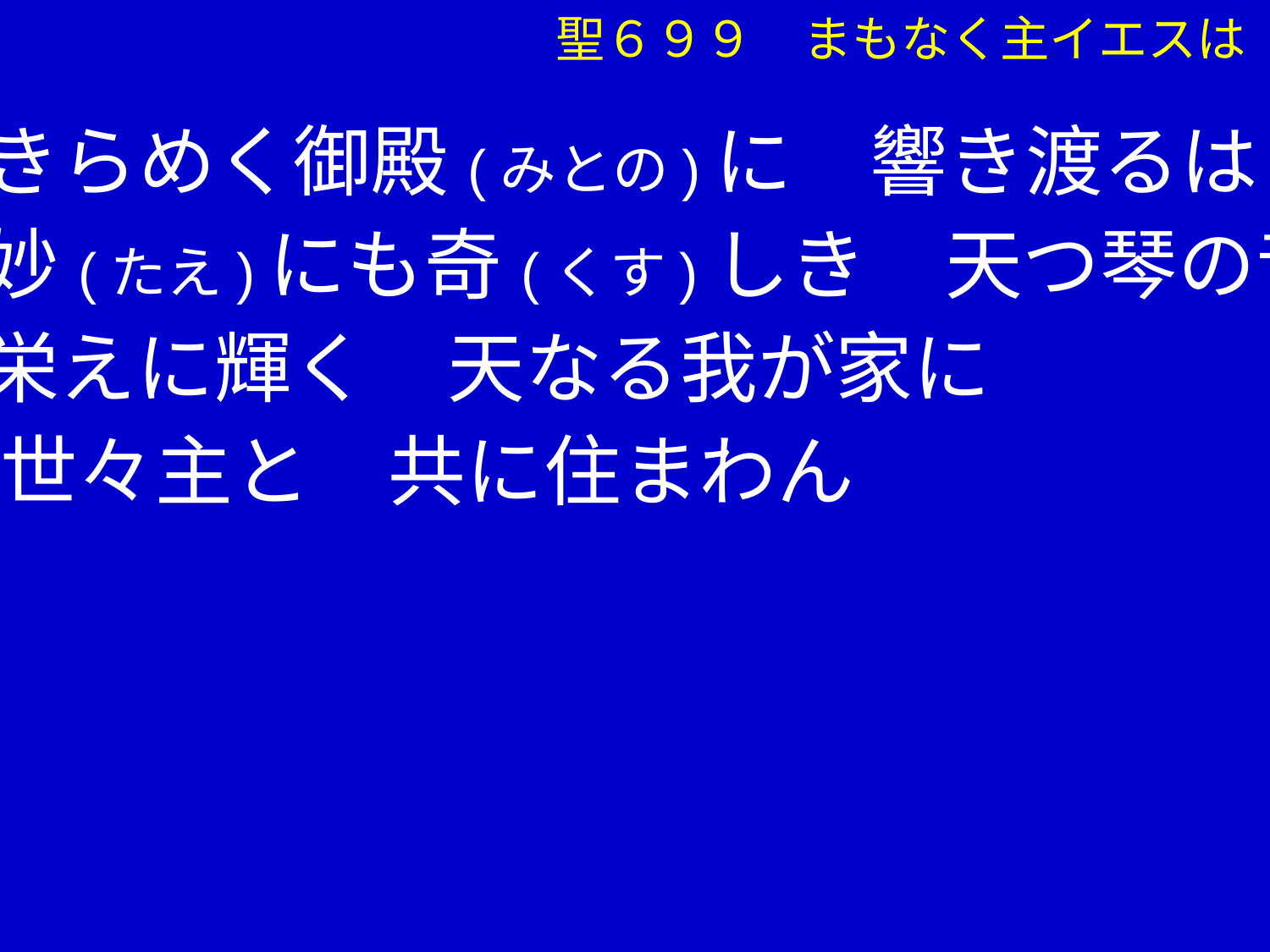

聖６９９　まもなく主イエスは
④きらめく御殿(みとの)に　響き渡るは
　 妙(たえ)にも奇(くす)しき　天つ琴の音
　 栄えに輝く　天なる我が家に
 　世々主と　共に住まわん